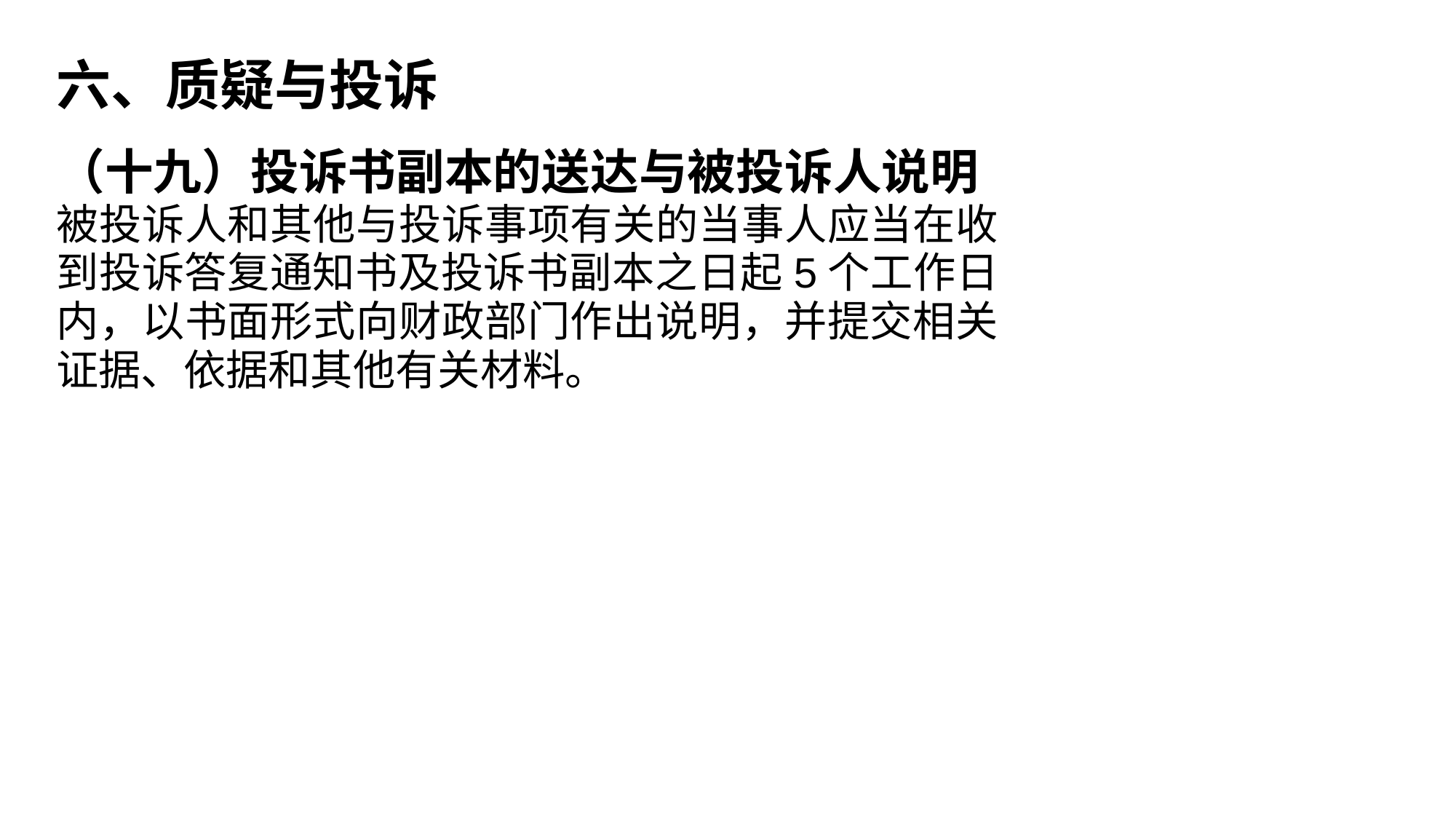

六、质疑与投诉

（十九）投诉书副本的送达与被投诉人说明
被投诉人和其他与投诉事项有关的当事人应当在收到投诉答复通知书及投诉书副本之日起5个工作日内，以书面形式向财政部门作出说明，并提交相关证据、依据和其他有关材料。